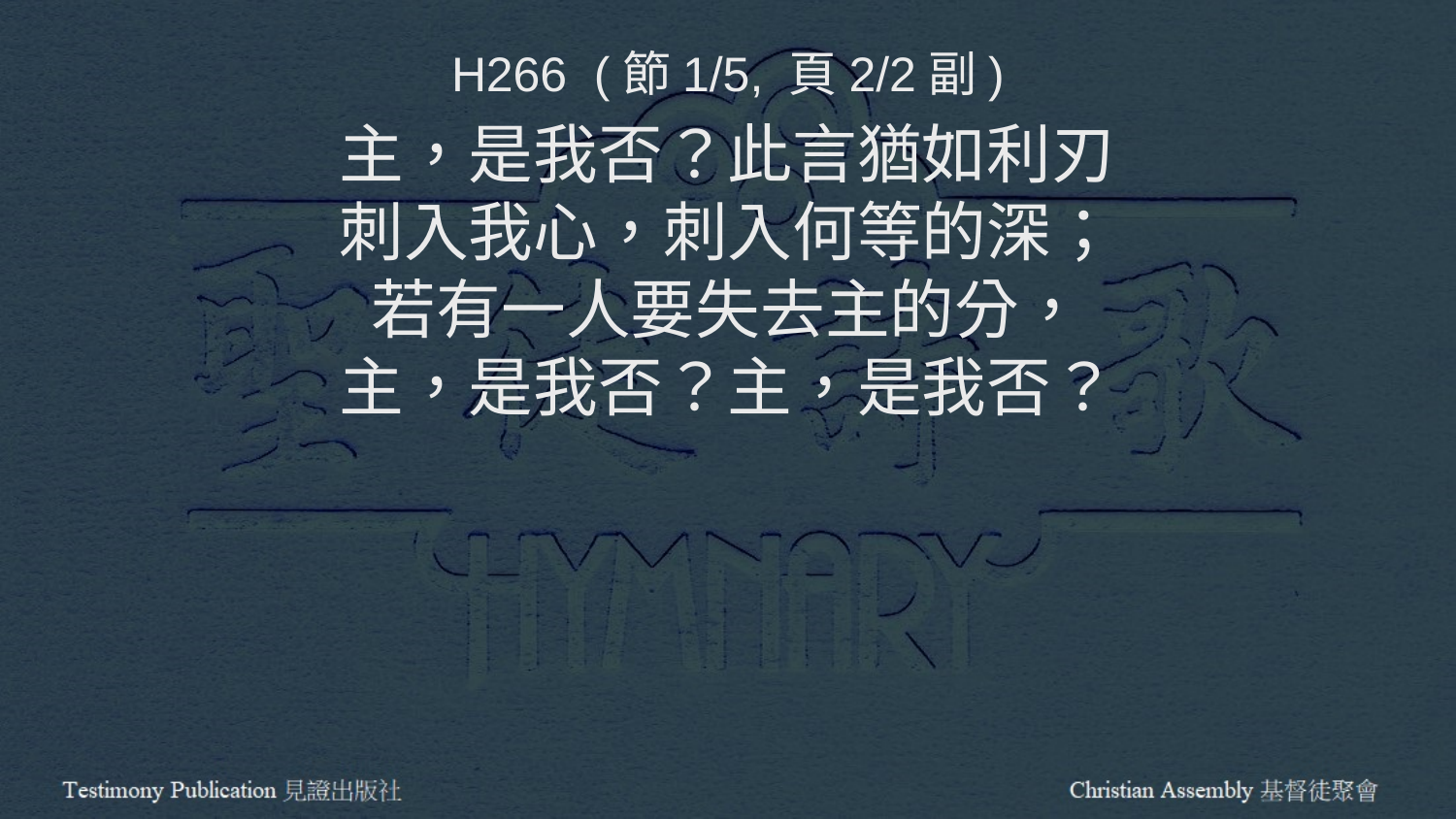

H266  (節1/5, 頁2/2副)
主，是我否？此言猶如利刃
刺入我心，刺入何等的深；
若有一人要失去主的分，
主，是我否？主，是我否？